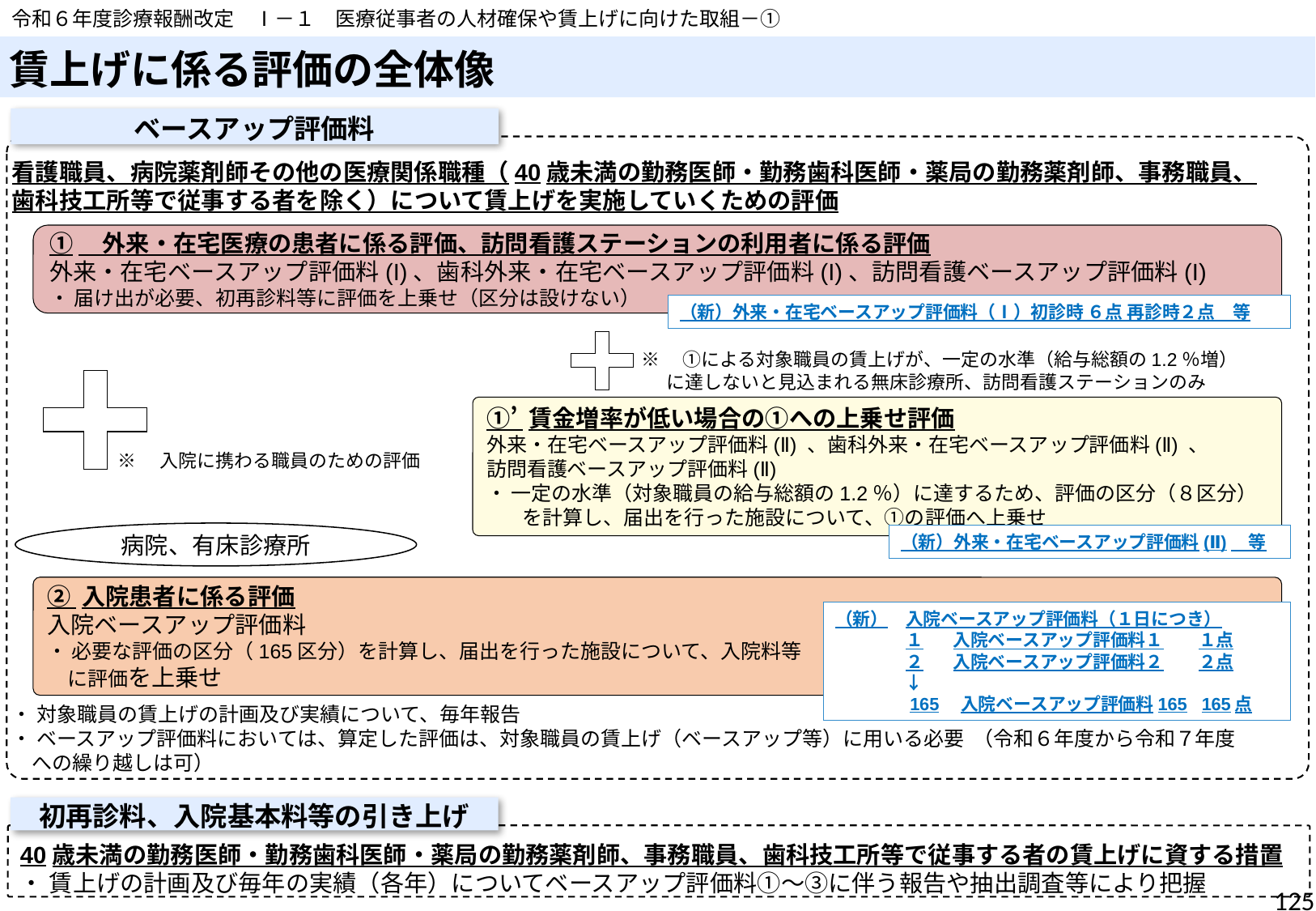

令和６年度診療報酬改定　Ⅰ－１　医療従事者の人材確保や賃上げに向けた取組－①
# 賃上げに係る評価の全体像
ベースアップ評価料

看護職員、病院薬剤師その他の医療関係職種（40歳未満の勤務医師・勤務歯科医師・薬局の勤務薬剤師、事務職員、歯科技工所等で従事する者を除く）について賃上げを実施していくための評価
①　外来・在宅医療の患者に係る評価、訪問看護ステーションの利用者に係る評価
外来・在宅ベースアップ評価料(I)、歯科外来・在宅ベースアップ評価料(I)、訪問看護ベースアップ評価料(I)
・ 届け出が必要、初再診料等に評価を上乗せ（区分は設けない）
（新）外来・在宅ベースアップ評価料（Ⅰ）初診時 ６点 再診時２点　等

※　①による対象職員の賃上げが、一定の水準（給与総額の1.2％増）
     に達しないと見込まれる無床診療所、訪問看護ステーションのみ

①’ 賃金増率が低い場合の①への上乗せ評価
外来・在宅ベースアップ評価料(Ⅱ) 、歯科外来・在宅ベースアップ評価料(Ⅱ) 、
訪問看護ベースアップ評価料(Ⅱ)
・ 一定の水準（対象職員の給与総額の1.2％）に達するため、評価の区分（８区分）を計算し、届出を行った施設について、①の評価へ上乗せ
※　入院に携わる職員のための評価
病院、有床診療所
（新）外来・在宅ベースアップ評価料(Ⅱ)　等
② 入院患者に係る評価
入院ベースアップ評価料
・ 必要な評価の区分（165区分）を計算し、届出を行った施設について、入院料等
　に評価を上乗せ
（新）　入院ベースアップ評価料（１日につき）
　　　　１   　入院ベースアップ評価料１　　１点
　　　　２　   入院ベースアップ評価料２　　２点
　　　　↓
　　　　165　入院ベースアップ評価料165   165点
・ 対象職員の賃上げの計画及び実績について、毎年報告
・ ベースアップ評価料においては、算定した評価は、対象職員の賃上げ（ベースアップ等）に用いる必要  （令和６年度から令和７年度
　への繰り越しは可）
初再診料、入院基本料等の引き上げ

40歳未満の勤務医師・勤務歯科医師・薬局の勤務薬剤師、事務職員、歯科技工所等で従事する者の賃上げに資する措置
・ 賃上げの計画及び毎年の実績（各年）についてベースアップ評価料①～③に伴う報告や抽出調査等により把握
125